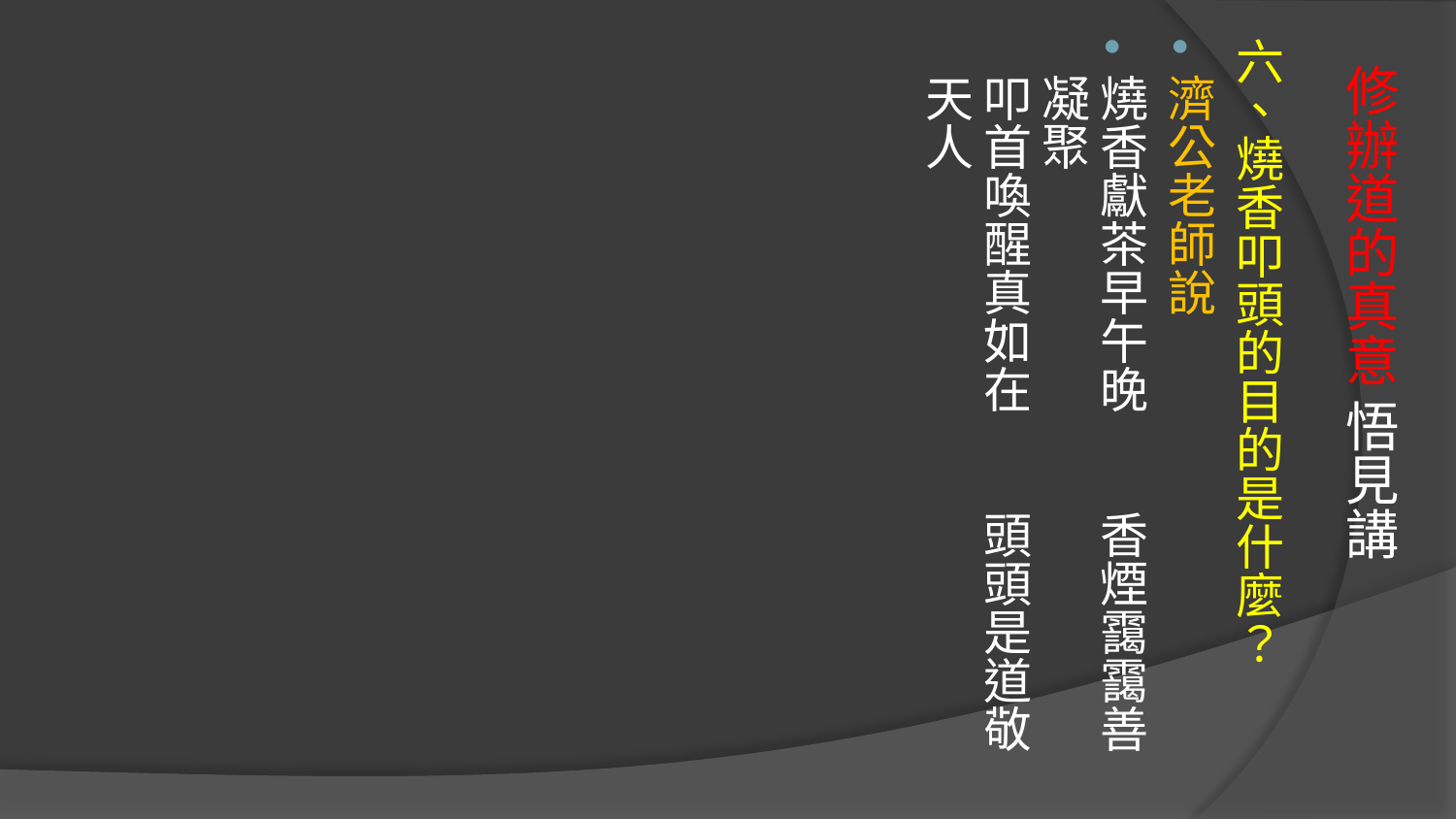

六、燒香叩頭的目的是什麼？
濟公老師說
燒香獻茶早午晚　　香煙靄靄善凝聚
叩首喚醒真如在　　頭頭是道敬天人

# 修辦道的真意 悟見講